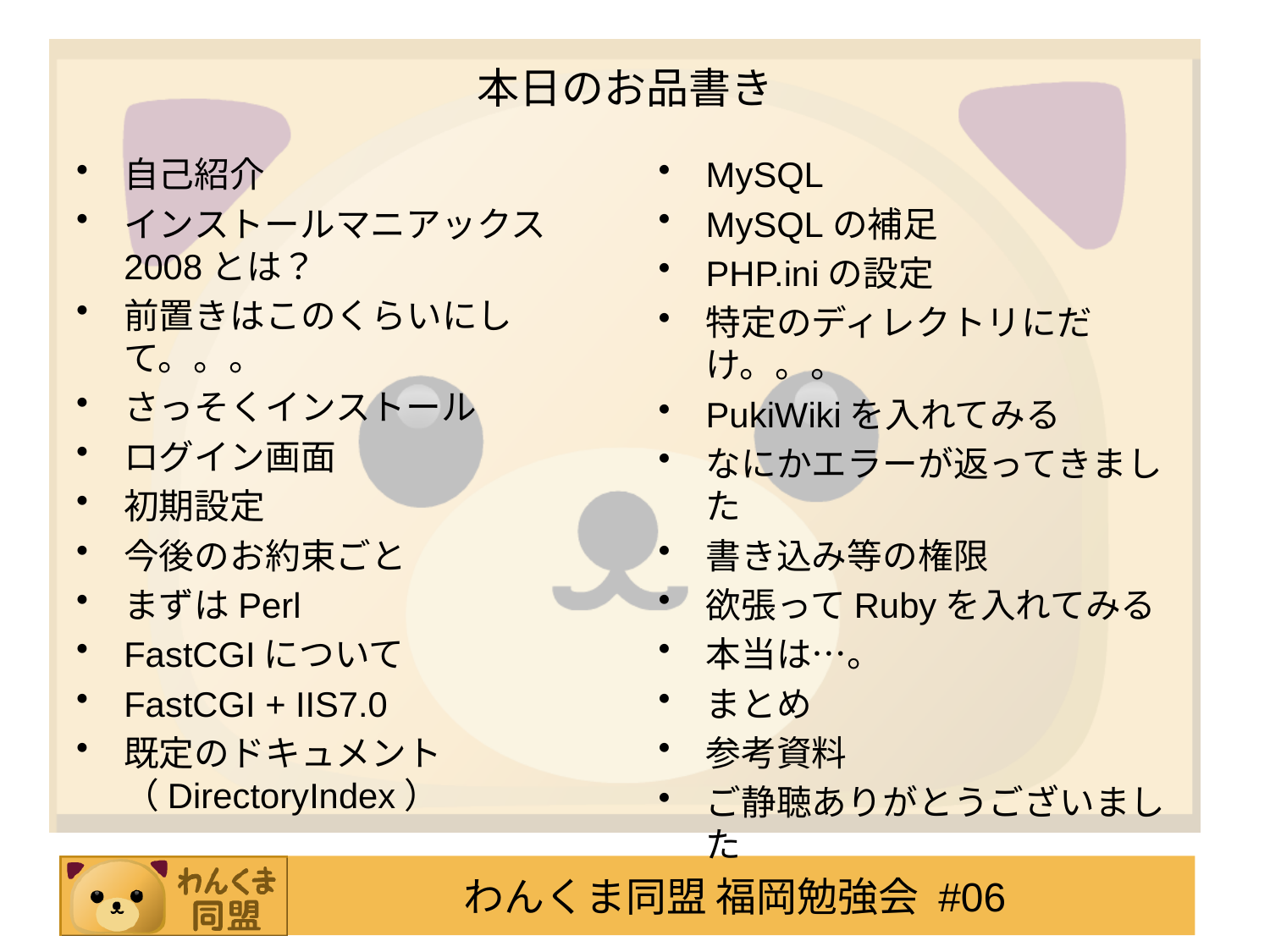

# 本日のお品書き
自己紹介
インストールマニアックス2008とは？
前置きはこのくらいにして。。。
さっそくインストール
ログイン画面
初期設定
今後のお約束ごと
まずはPerl
FastCGIについて
FastCGI + IIS7.0
既定のドキュメント（DirectoryIndex）
MySQL
MySQLの補足
PHP.iniの設定
特定のディレクトリにだけ。。。
PukiWikiを入れてみる
なにかエラーが返ってきました
書き込み等の権限
欲張ってRubyを入れてみる
本当は…。
まとめ
参考資料
ご静聴ありがとうございました